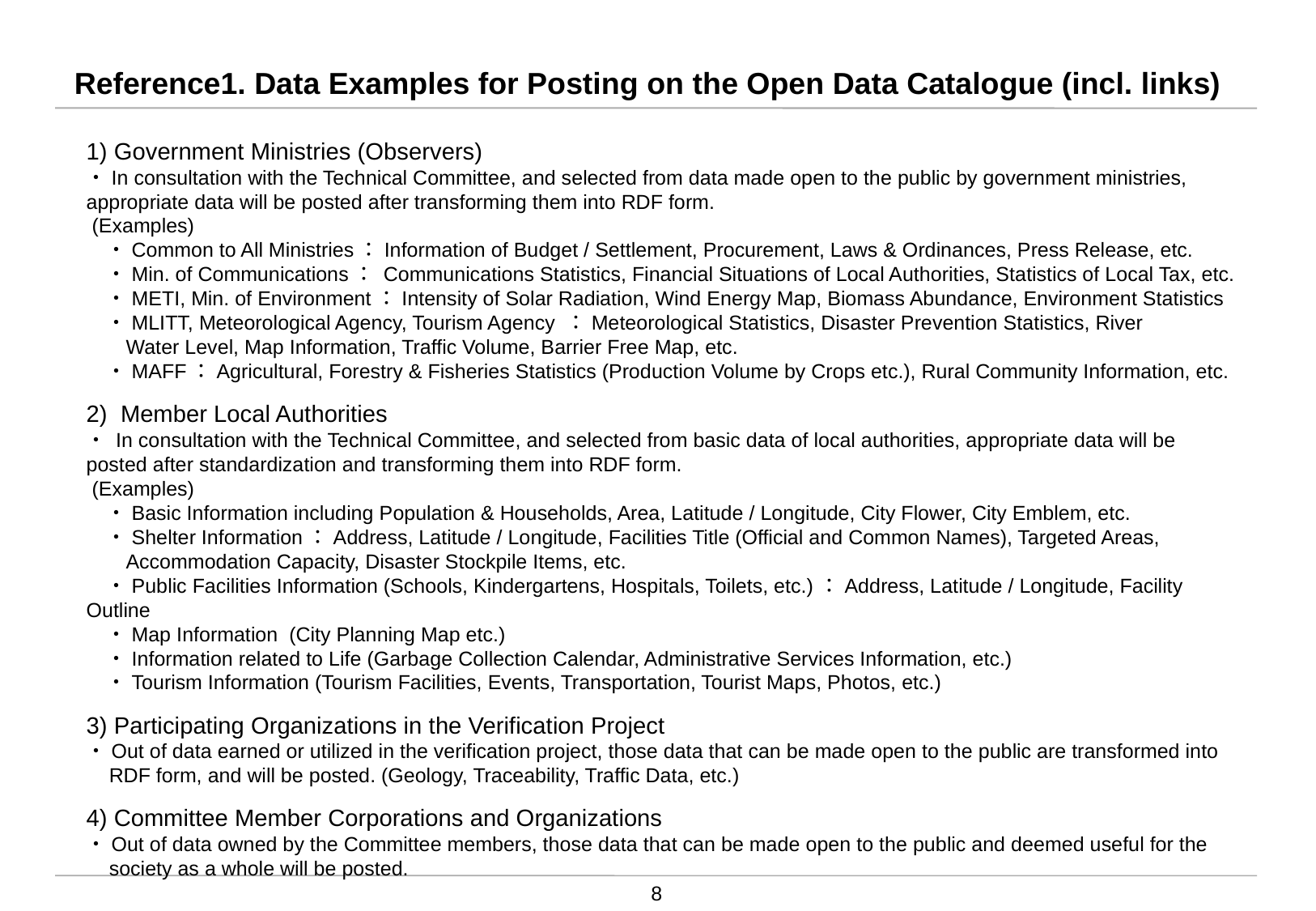

# Reference1. Data Examples for Posting on the Open Data Catalogue (incl. links)
1) Government Ministries (Observers)
・In consultation with the Technical Committee, and selected from data made open to the public by government ministries, appropriate data will be posted after transforming them into RDF form.
 (Examples)
　・Common to All Ministries：Information of Budget / Settlement, Procurement, Laws & Ordinances, Press Release, etc.
　・Min. of Communications： Communications Statistics, Financial Situations of Local Authorities, Statistics of Local Tax, etc.
　・METI, Min. of Environment：Intensity of Solar Radiation, Wind Energy Map, Biomass Abundance, Environment Statistics
　・MLITT, Meteorological Agency, Tourism Agency ：Meteorological Statistics, Disaster Prevention Statistics, River
       Water Level, Map Information, Traffic Volume, Barrier Free Map, etc.
　・MAFF：Agricultural, Forestry & Fisheries Statistics (Production Volume by Crops etc.), Rural Community Information, etc.

2)  Member Local Authorities
・ In consultation with the Technical Committee, and selected from basic data of local authorities, appropriate data will be posted after standardization and transforming them into RDF form.
 (Examples)
　・Basic Information including Population & Households, Area, Latitude / Longitude, City Flower, City Emblem, etc.
　・Shelter Information：Address, Latitude / Longitude, Facilities Title (Official and Common Names), Targeted Areas,
       Accommodation Capacity, Disaster Stockpile Items, etc.
　・Public Facilities Information (Schools, Kindergartens, Hospitals, Toilets, etc.)：Address, Latitude / Longitude, Facility Outline
　・Map Information  (City Planning Map etc.)
　・Information related to Life (Garbage Collection Calendar, Administrative Services Information, etc.)
　・Tourism Information (Tourism Facilities, Events, Transportation, Tourist Maps, Photos, etc.)

3) Participating Organizations in the Verification Project
・Out of data earned or utilized in the verification project, those data that can be made open to the public are transformed into
    RDF form, and will be posted. (Geology, Traceability, Traffic Data, etc.)

4) Committee Member Corporations and Organizations
・Out of data owned by the Committee members, those data that can be made open to the public and deemed useful for the
    society as a whole will be posted.
8